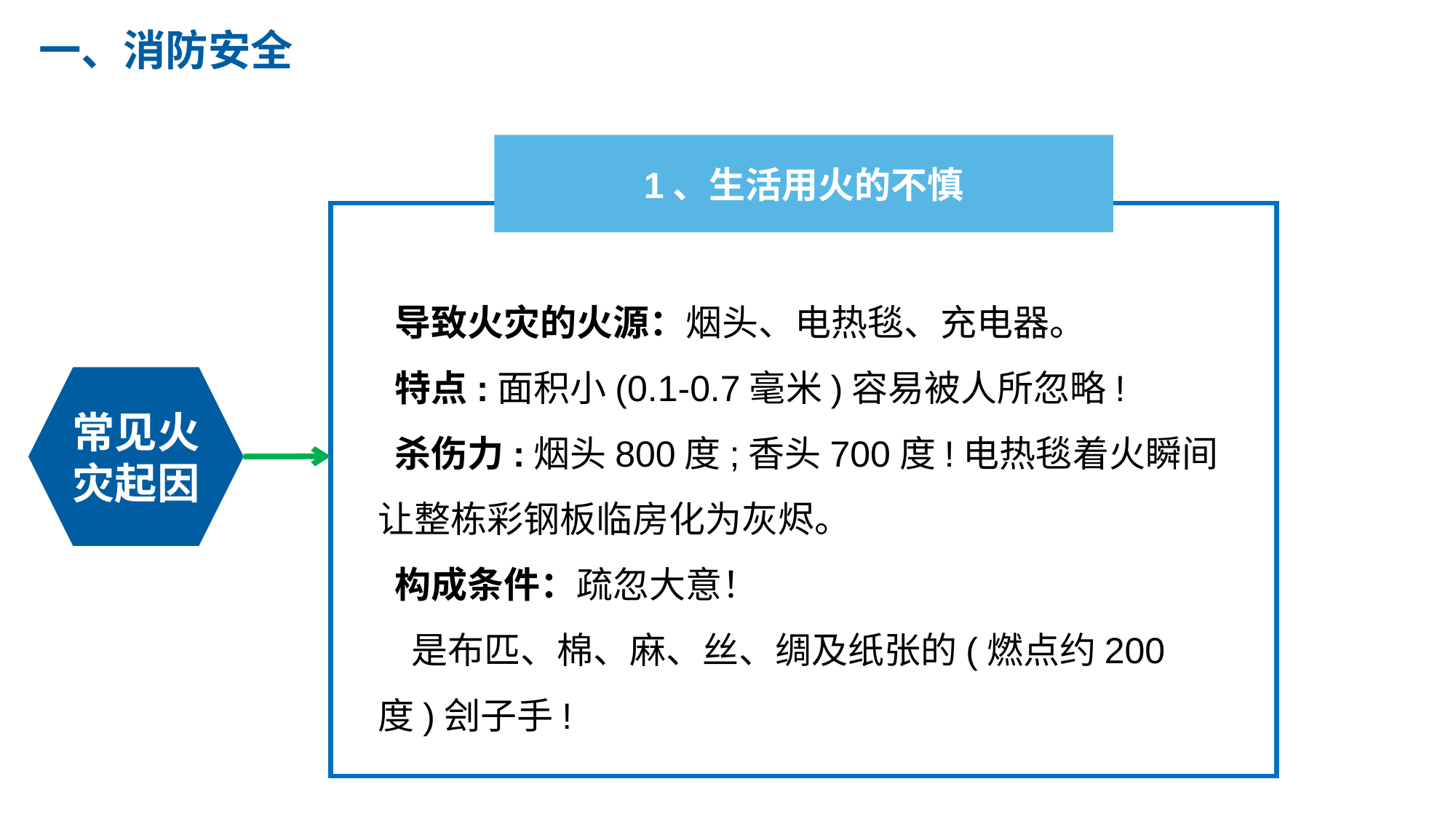

一、消防安全
1、生活用火的不慎

 导致火灾的火源：烟头、电热毯、充电器。
 特点:面积小(0.1-0.7毫米)容易被人所忽略!
 杀伤力:烟头800度;香头700度!电热毯着火瞬间让整栋彩钢板临房化为灰烬。
 构成条件：疏忽大意！
   是布匹、棉、麻、丝、绸及纸张的(燃点约200度)刽子手!
常见火灾起因